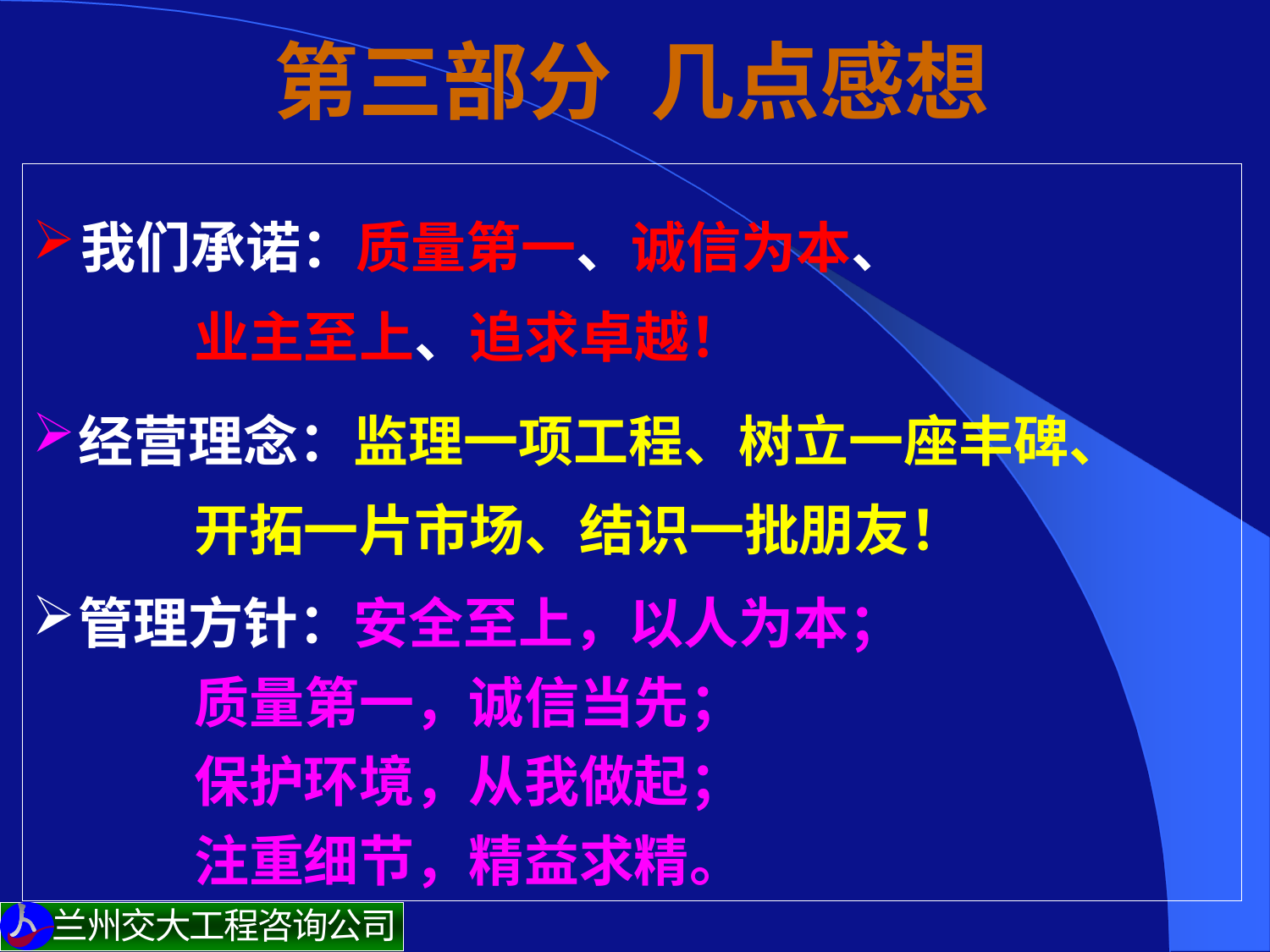

# 第三部分  几点感想

我们承诺：质量第一、诚信为本、
            业主至上、追求卓越！

经营理念：监理一项工程、树立一座丰碑、
            开拓一片市场、结识一批朋友！

管理方针：安全至上，以人为本；
            质量第一，诚信当先；
            保护环境，从我做起；
            注重细节，精益求精。